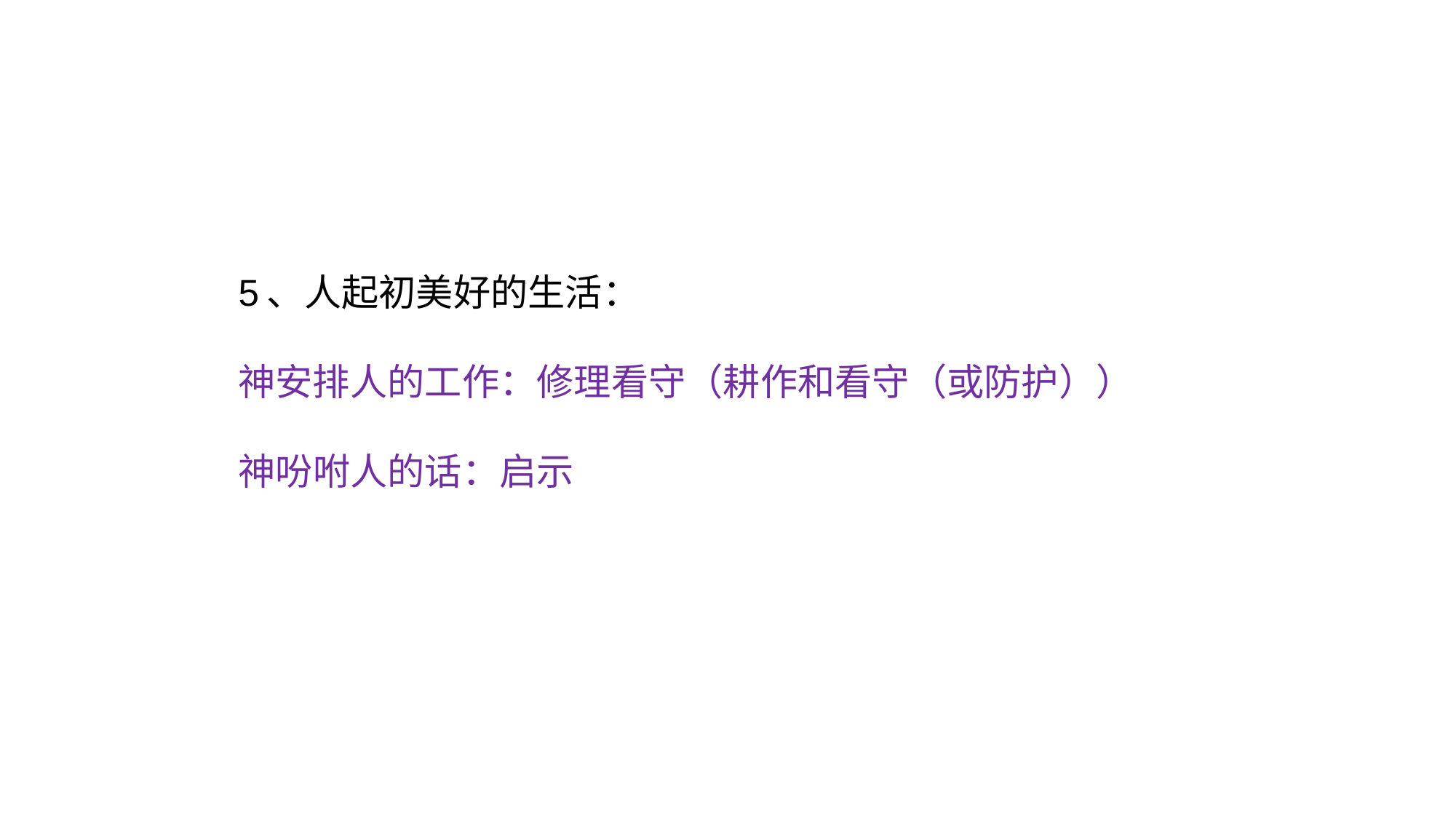

# 5、人起初美好的生活： 神安排人的工作：修理看守（耕作和看守（或防护）） 神吩咐人的话：启示